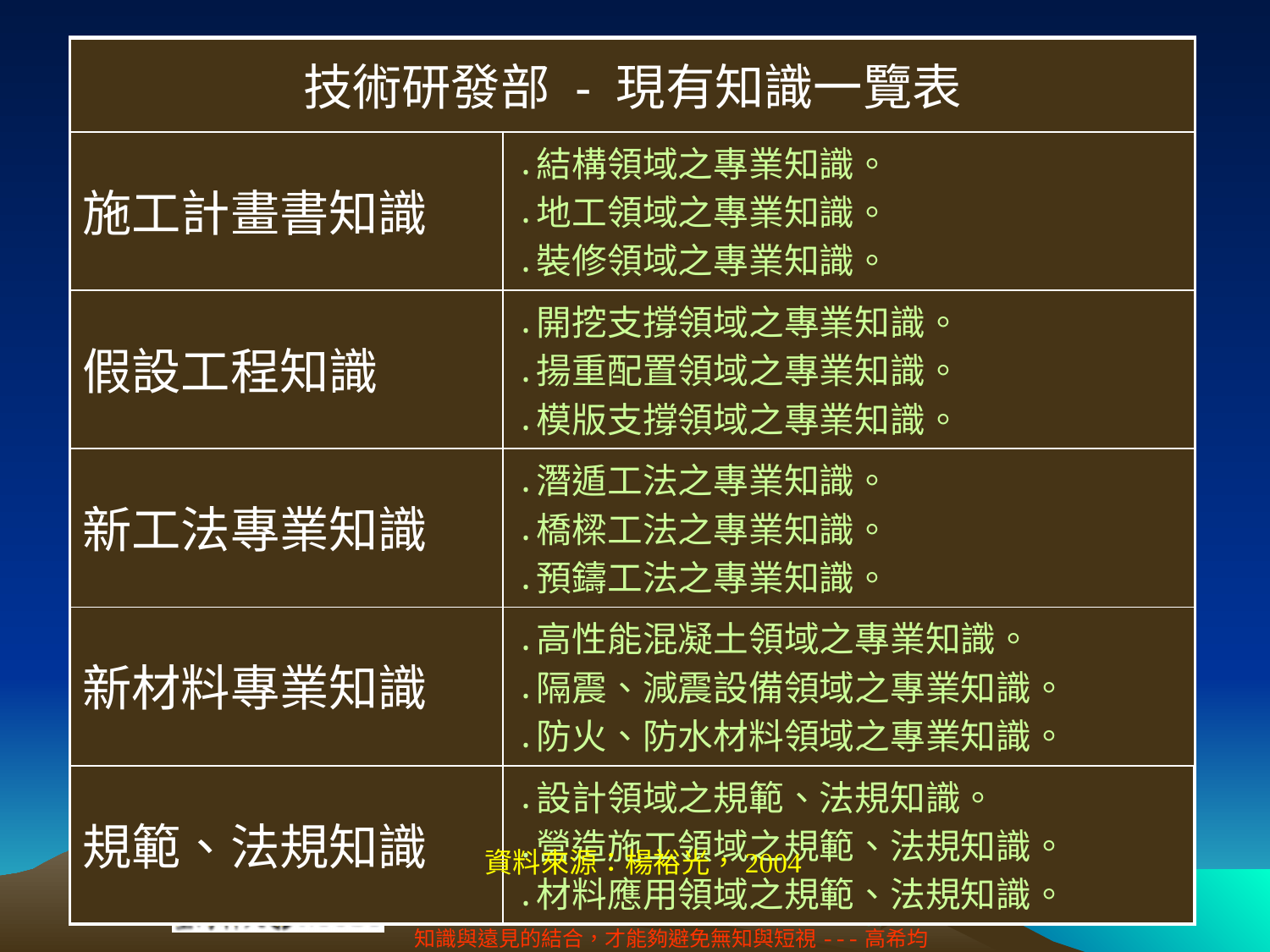

| 技術研發部 - 現有知識一覽表 |  |
| --- | --- |
| 施工計畫書知識 | 結構領域之專業知識。 地工領域之專業知識。 裝修領域之專業知識。 |
| 假設工程知識 | 開挖支撐領域之專業知識。 揚重配置領域之專業知識。 模版支撐領域之專業知識。 |
| 新工法專業知識 | 潛遁工法之專業知識。 橋樑工法之專業知識。 預鑄工法之專業知識。 |
| 新材料專業知識 | 高性能混凝土領域之專業知識。 隔震、減震設備領域之專業知識。 防火、防水材料領域之專業知識。 |
| 規範、法規知識 | 設計領域之規範、法規知識。 營造施工領域之規範、法規知識。 材料應用領域之規範、法規知識。 |
資料來源：楊裕光，2004
5